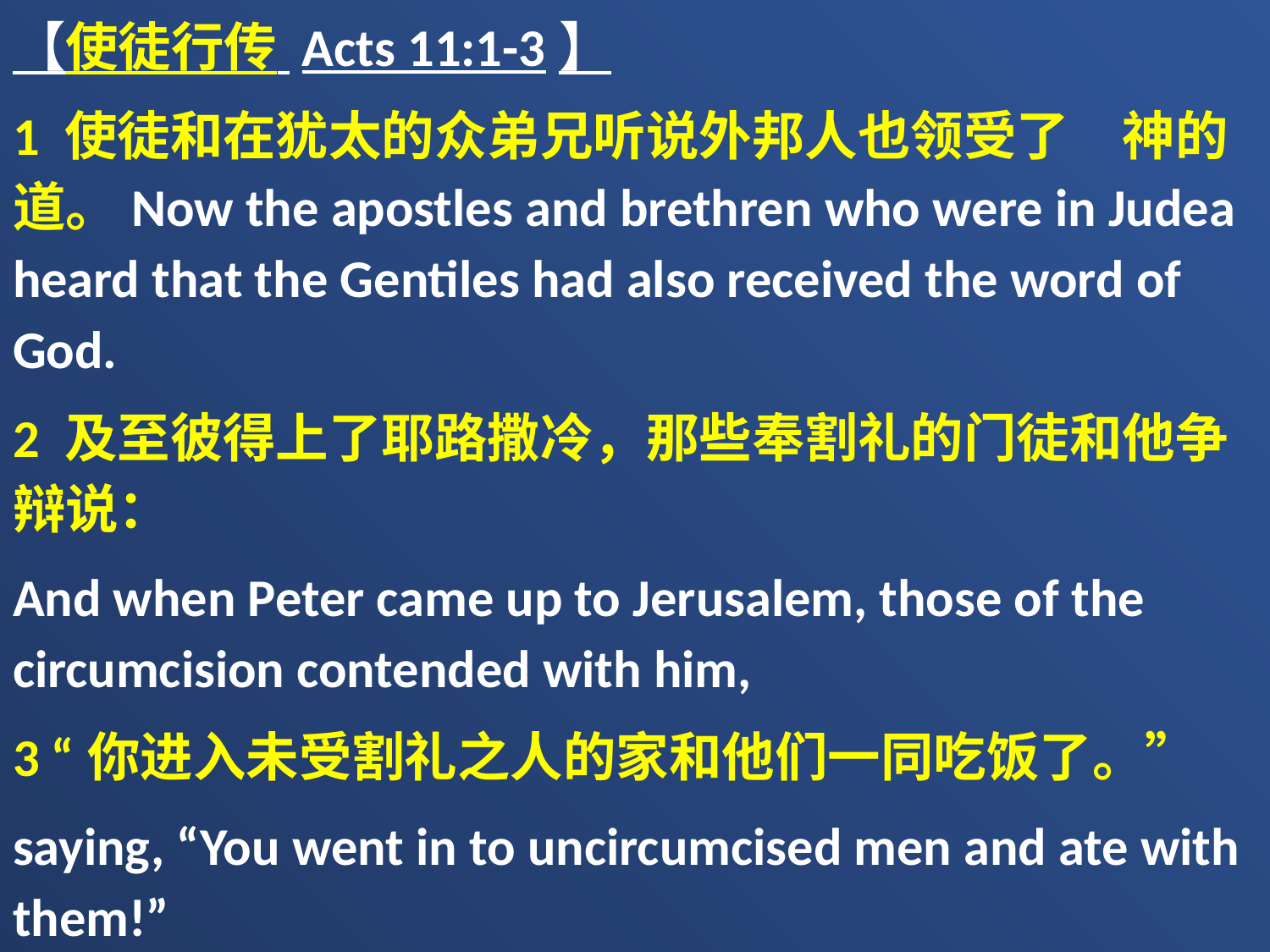

【使徒行传 Acts 11:1-3】
1 使徒和在犹太的众弟兄听说外邦人也领受了　神的道。Now the apostles and brethren who were in Judea heard that the Gentiles had also received the word of God.
2 及至彼得上了耶路撒冷，那些奉割礼的门徒和他争辩说：
And when Peter came up to Jerusalem, those of the circumcision contended with him,
3 “你进入未受割礼之人的家和他们一同吃饭了。”
saying, “You went in to uncircumcised men and ate with them!”